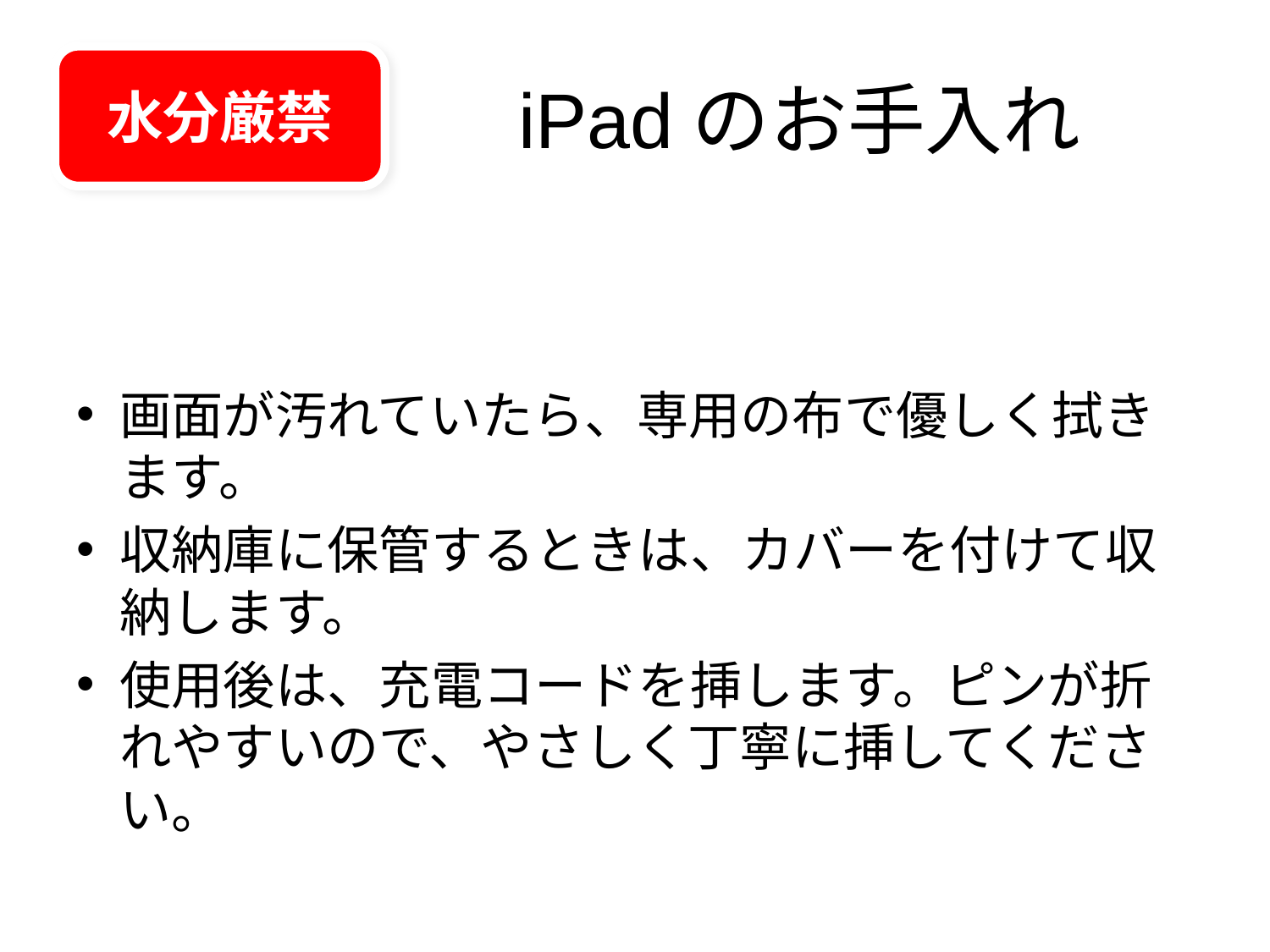

# iPadのお手入れ
水分厳禁
画面が汚れていたら、専用の布で優しく拭きます。
収納庫に保管するときは、カバーを付けて収納します。
使用後は、充電コードを挿します。ピンが折れやすいので、やさしく丁寧に挿してください。